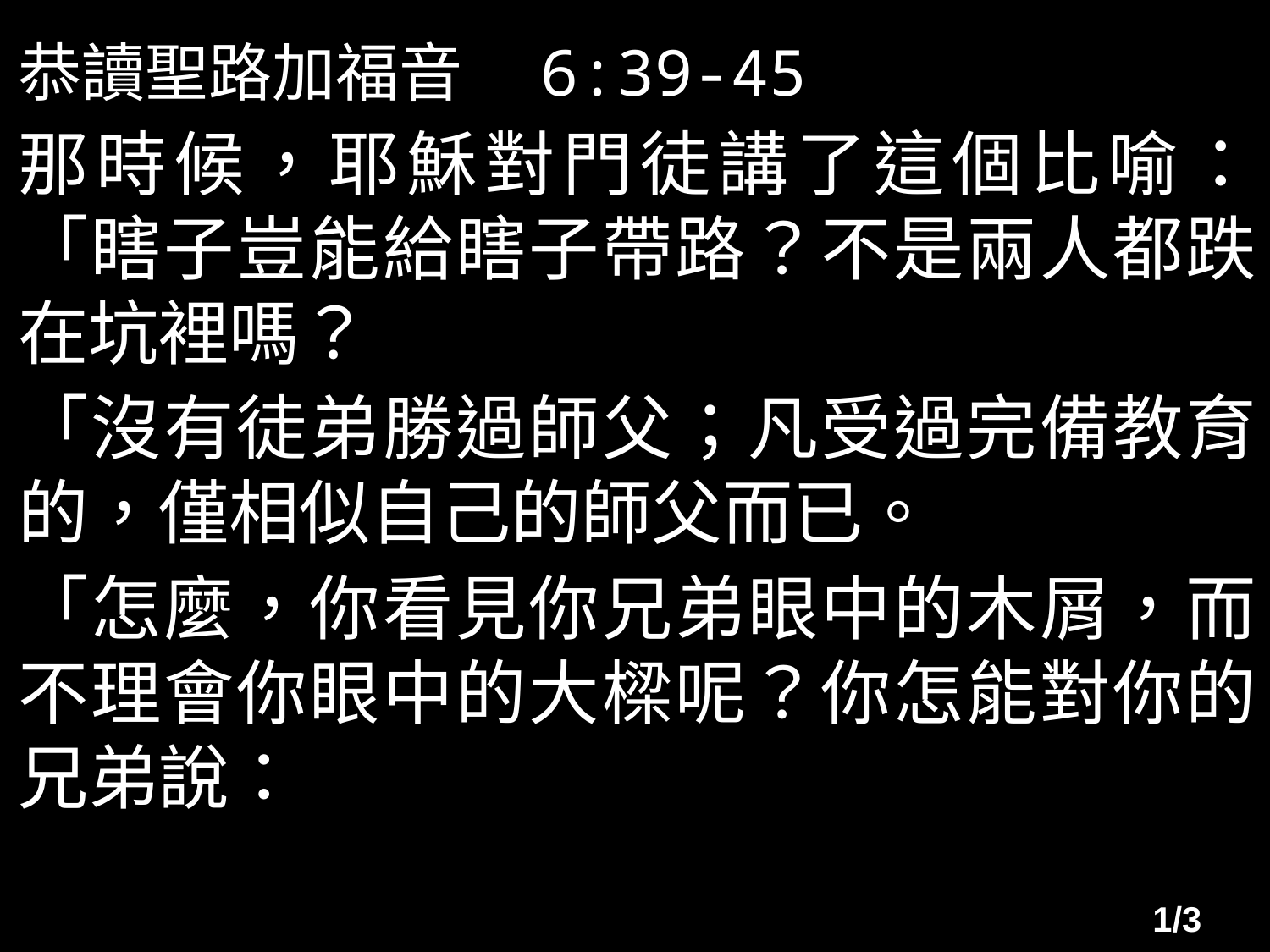

恭讀聖路加福音　6:39-45
那時候，耶穌對門徒講了這個比喻：「瞎子豈能給瞎子帶路？不是兩人都跌在坑裡嗎？
「沒有徒弟勝過師父；凡受過完備教育的，僅相似自己的師父而已。
「怎麼，你看見你兄弟眼中的木屑，而不理會你眼中的大樑呢？你怎能對你的兄弟說：
1/3